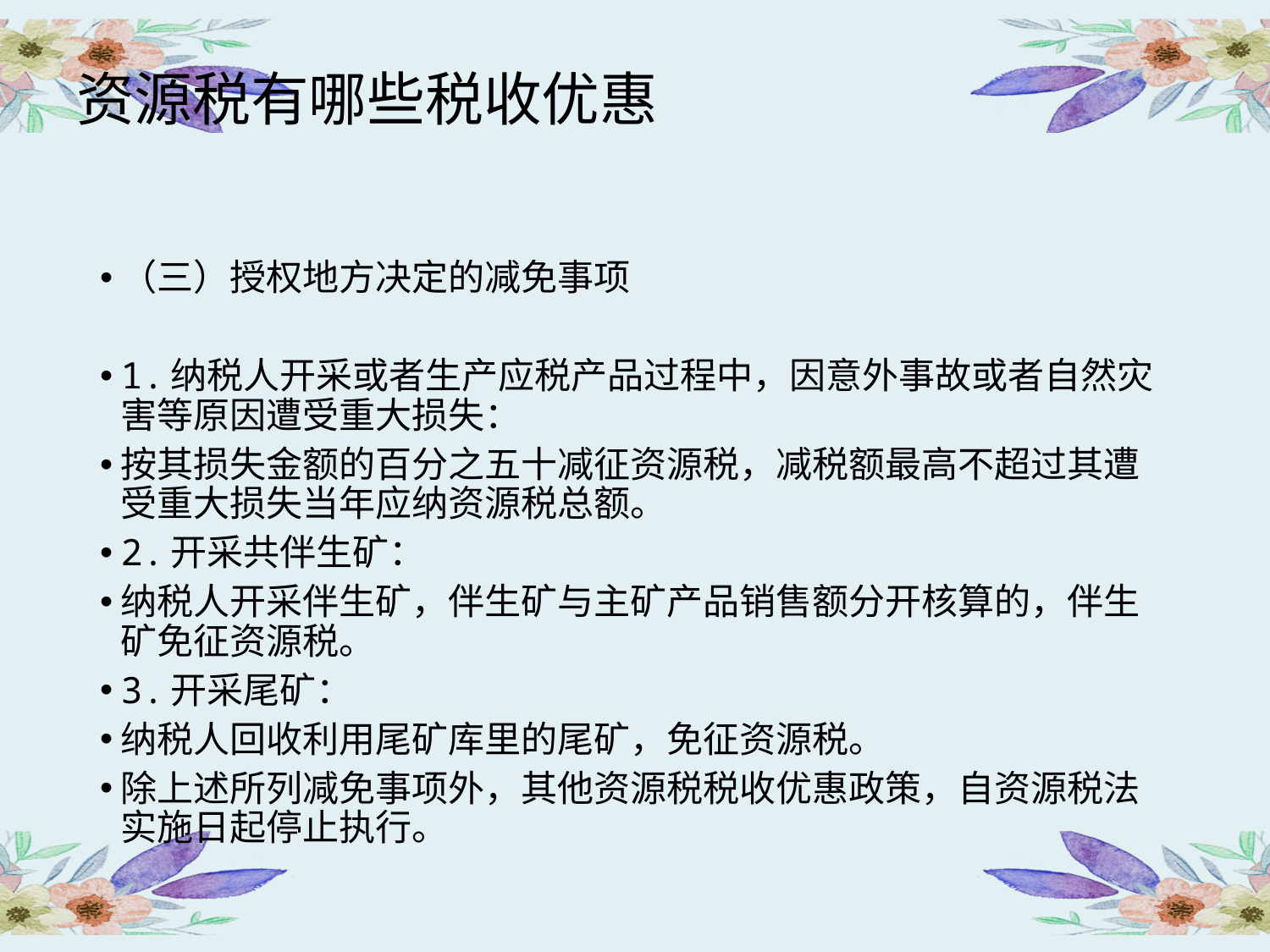

# 资源税有哪些税收优惠
（三）授权地方决定的减免事项

1.纳税人开采或者生产应税产品过程中，因意外事故或者自然灾害等原因遭受重大损失：
按其损失金额的百分之五十减征资源税，减税额最高不超过其遭受重大损失当年应纳资源税总额。
2.开采共伴生矿：
纳税人开采伴生矿，伴生矿与主矿产品销售额分开核算的，伴生矿免征资源税。
3.开采尾矿：
纳税人回收利用尾矿库里的尾矿，免征资源税。
除上述所列减免事项外，其他资源税税收优惠政策，自资源税法实施日起停止执行。